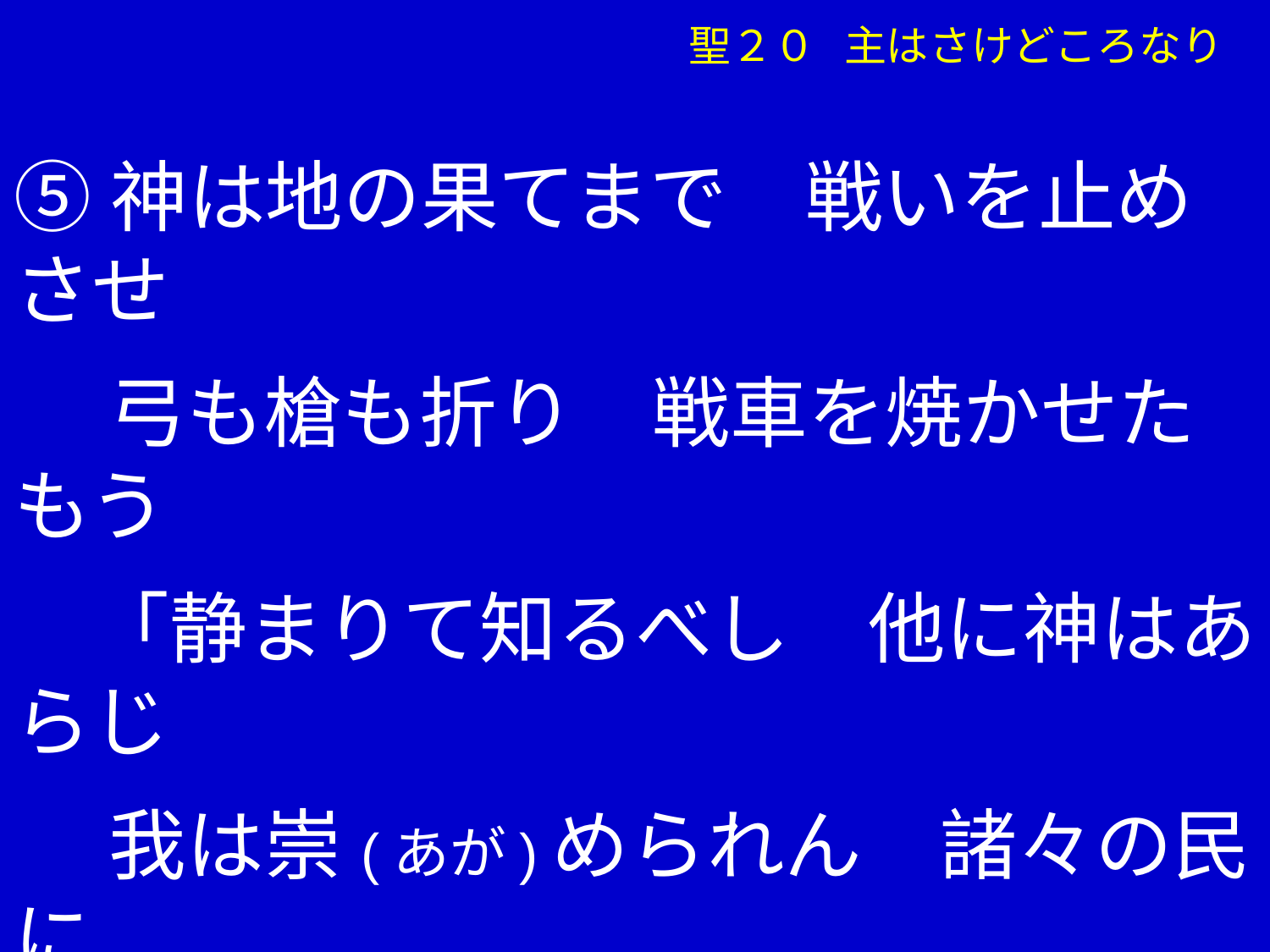

聖２０   主はさけどころなり
⑤神は地の果てまで　戦いを止めさせ
　 弓も槍も折り　戦車を焼かせたもう
　「静まりて知るべし　他に神はあらじ
　 我は崇(あが)められん　諸々の民に